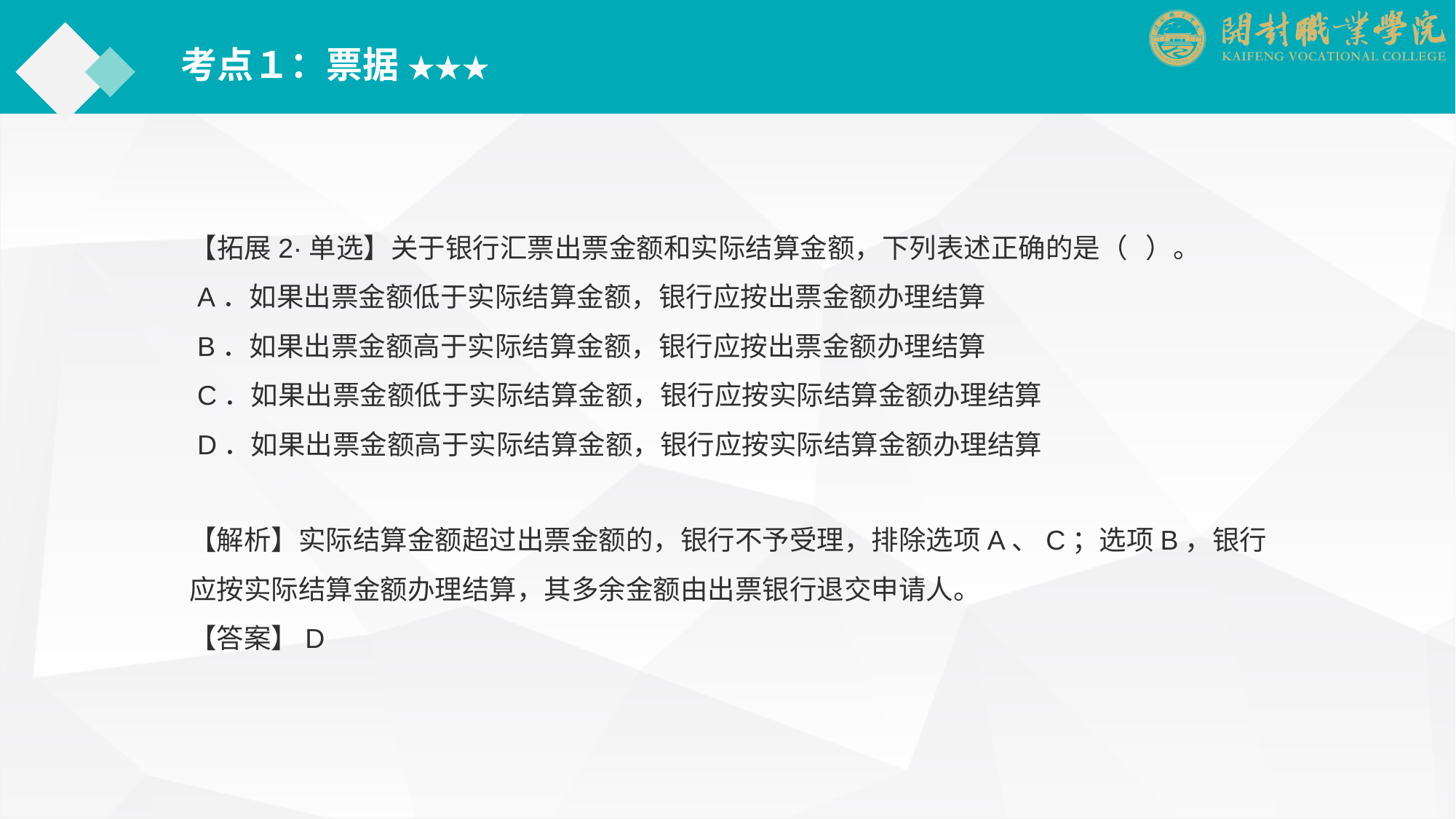

考点１：票据 ★★★
【拓展2·单选】关于银行汇票出票金额和实际结算金额，下列表述正确的是（   ）。
 A．如果出票金额低于实际结算金额，银行应按出票金额办理结算
 B．如果出票金额高于实际结算金额，银行应按出票金额办理结算
 C．如果出票金额低于实际结算金额，银行应按实际结算金额办理结算
 D．如果出票金额高于实际结算金额，银行应按实际结算金额办理结算
【解析】实际结算金额超过出票金额的，银行不予受理，排除选项A、C；选项B，银行应按实际结算金额办理结算，其多余金额由出票银行退交申请人。
【答案】D